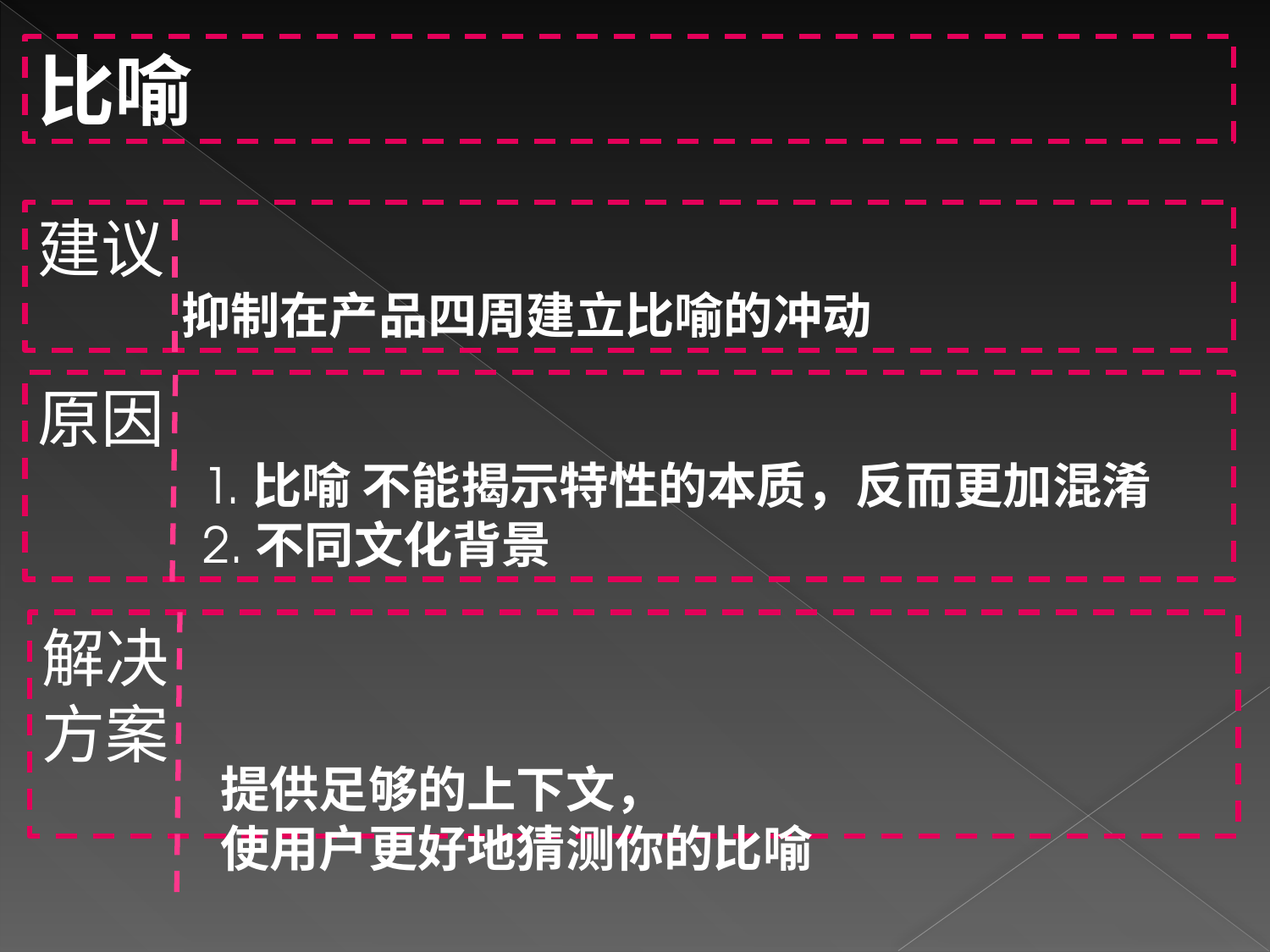

比喻
建议
            抑制在产品四周建立比喻的冲动
原因
            1.比喻 不能揭示特性的本质，反而更加混淆
            2.不同文化背景
解决
方案

提供足够的上下文，
使用户更好地猜测你的比喻